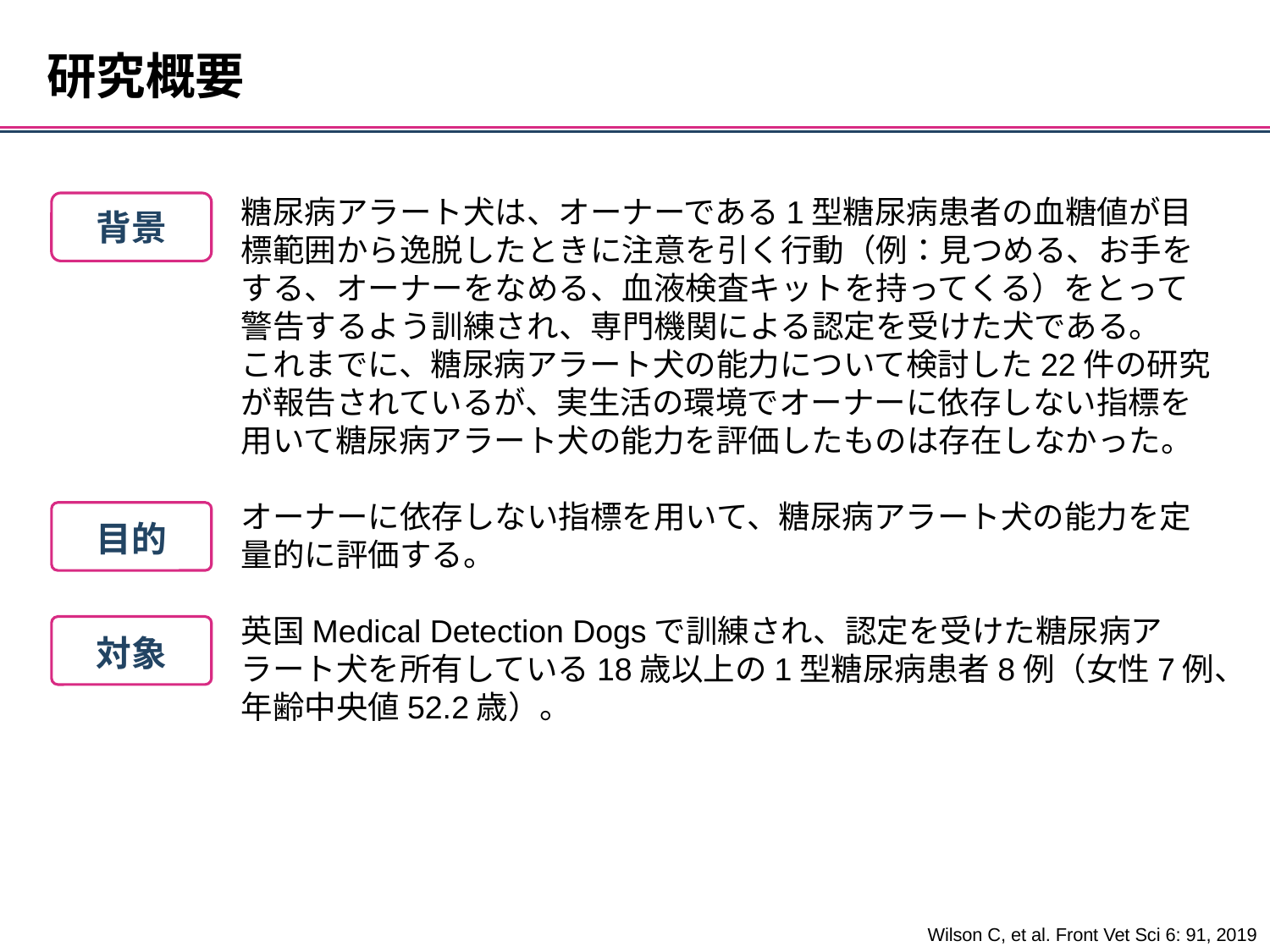

研究概要
糖尿病アラート犬は、オーナーである1型糖尿病患者の血糖値が目標範囲から逸脱したときに注意を引く行動（例：見つめる、お手をする、オーナーをなめる、血液検査キットを持ってくる）をとって警告するよう訓練され、専門機関による認定を受けた犬である。
これまでに、糖尿病アラート犬の能力について検討した22件の研究が報告されているが、実生活の環境でオーナーに依存しない指標を用いて糖尿病アラート犬の能力を評価したものは存在しなかった。

オーナーに依存しない指標を用いて、糖尿病アラート犬の能力を定量的に評価する。

英国Medical Detection Dogsで訓練され、認定を受けた糖尿病アラート犬を所有している18歳以上の1型糖尿病患者8例（女性7例、年齢中央値52.2歳）。

背景
目的

対象

Wilson C, et al. Front Vet Sci 6: 91, 2019